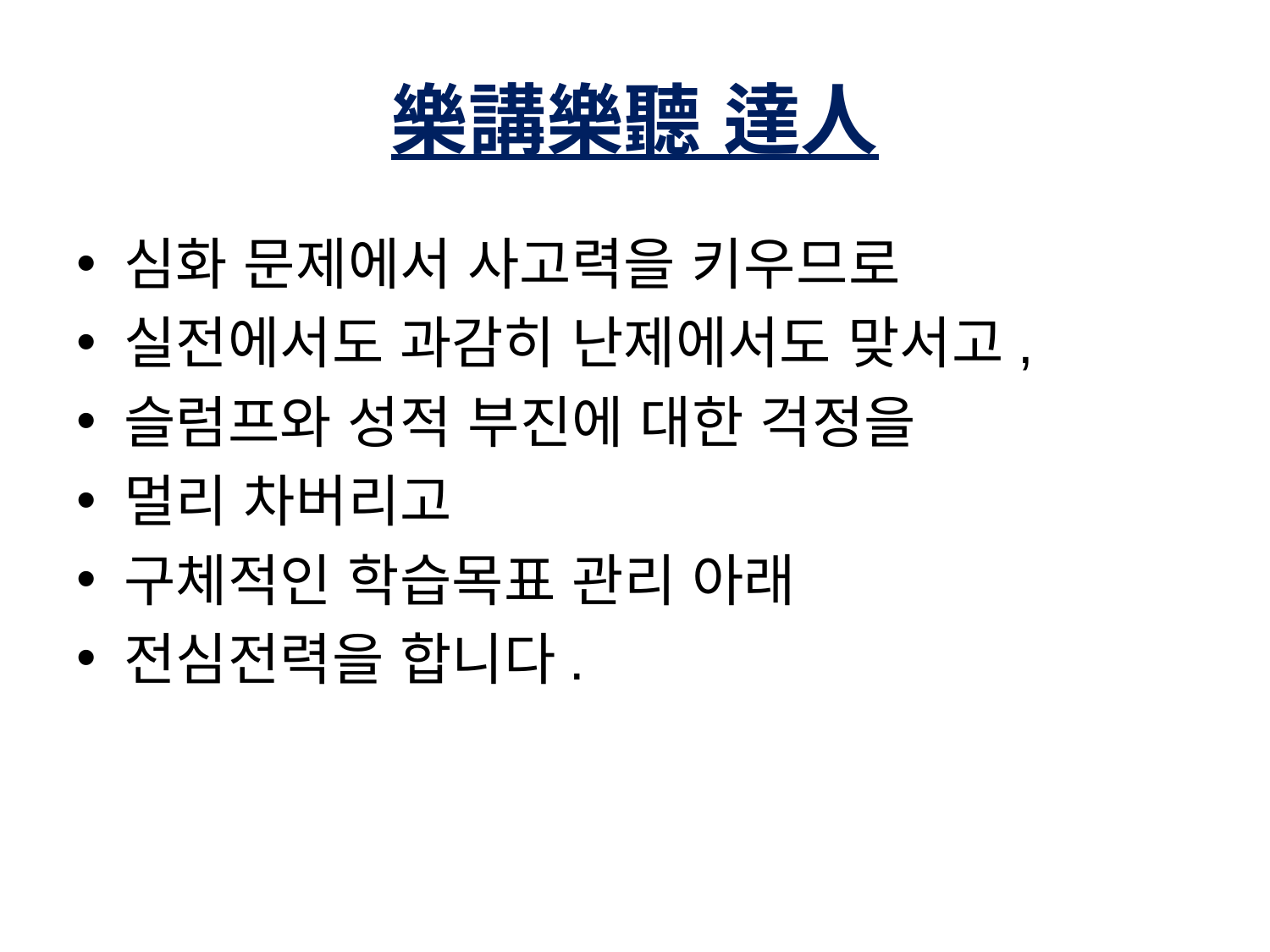

# 樂講樂聽 達人
심화 문제에서 사고력을 키우므로
실전에서도 과감히 난제에서도 맞서고,
슬럼프와 성적 부진에 대한 걱정을
멀리 차버리고
구체적인 학습목표 관리 아래
전심전력을 합니다.